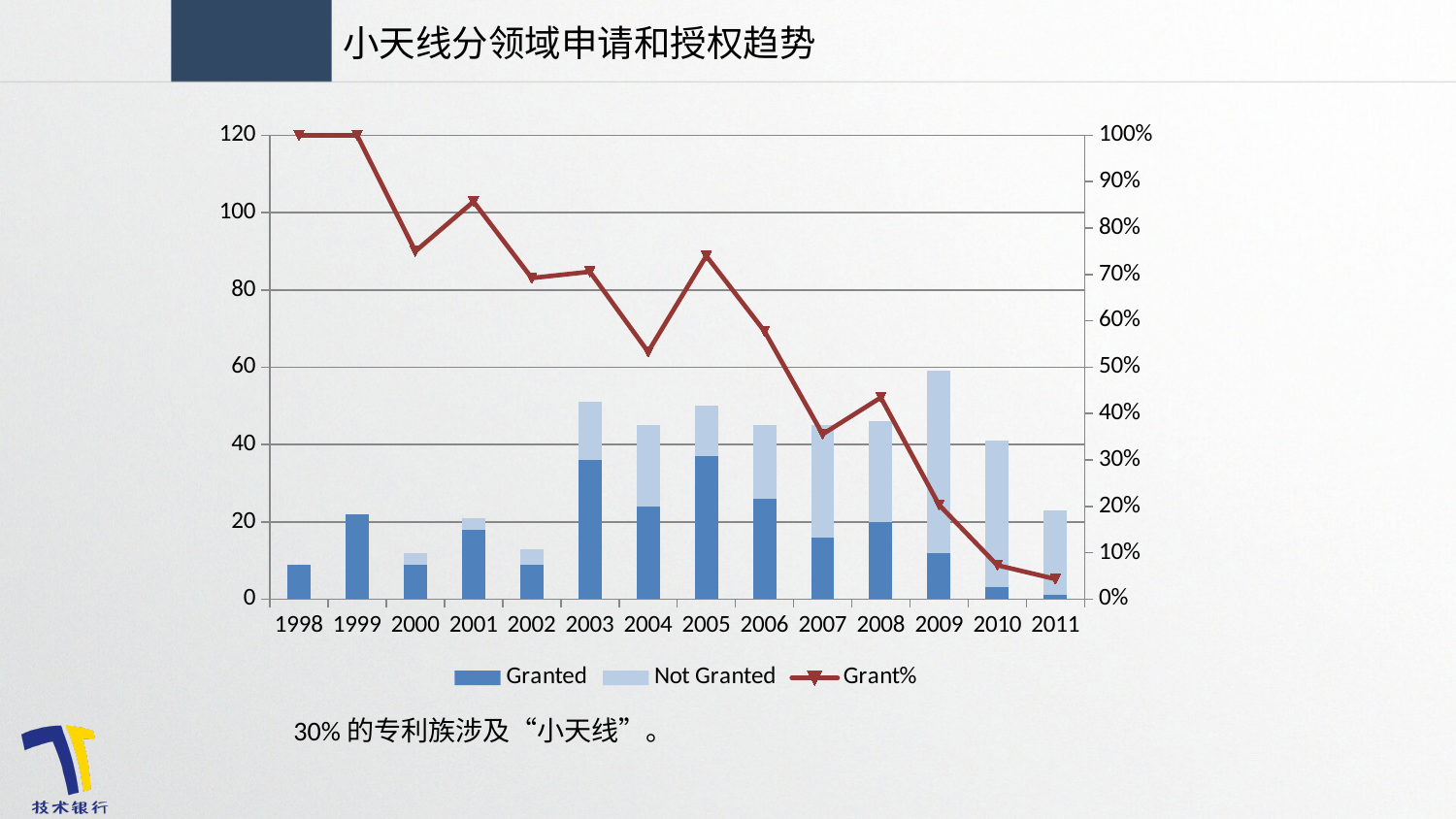

小天线分领域申请和授权趋势

### Chart

| Category | Granted | Not Granted | Grant% |
|---|---|---|---|
| 1998 | 9.0 | None | 1.0 |
| 1999 | 22.0 | None | 1.0 |
| 2000 | 9.0 | 3.0 | 0.75 |
| 2001 | 18.0 | 3.0 | 0.857142857142857 |
| 2002 | 9.0 | 4.0 | 0.692307692307692 |
| 2003 | 36.0 | 15.0 | 0.705882352941177 |
| 2004 | 24.0 | 21.0 | 0.533333333333333 |
| 2005 | 37.0 | 13.0 | 0.74 |
| 2006 | 26.0 | 19.0 | 0.577777777777778 |
| 2007 | 16.0 | 29.0 | 0.355555555555556 |
| 2008 | 20.0 | 26.0 | 0.434782608695652 |
| 2009 | 12.0 | 47.0 | 0.203389830508475 |
| 2010 | 3.0 | 38.0 | 0.0731707317073171 |
| 2011 | 1.0 | 22.0 | 0.0434782608695652 |
30%的专利族涉及“小天线”。